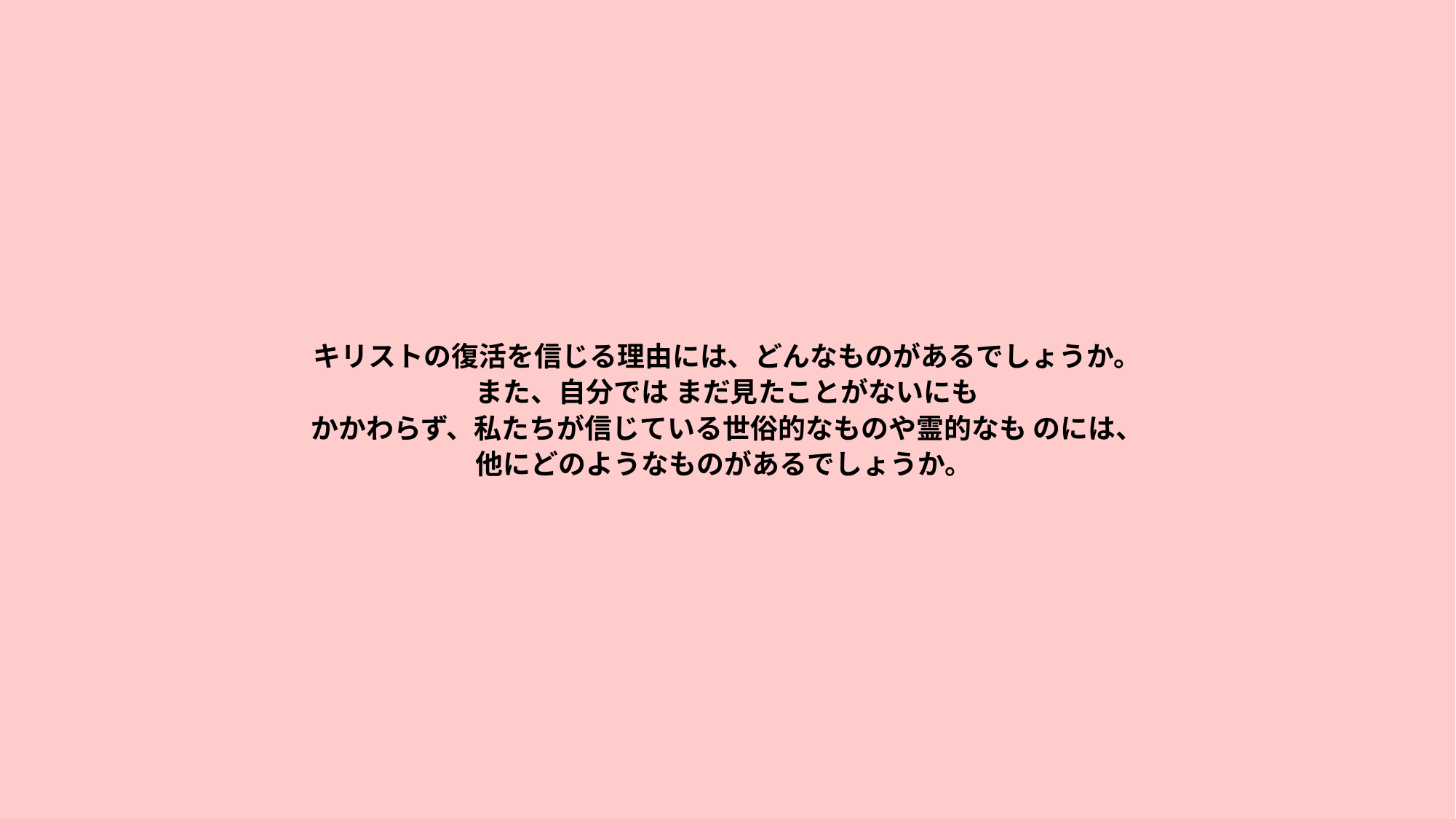

# キリストの復活を信じる理由には、どんなものがあるでしょうか。 また、自分では まだ見たことがないにも かかわらず、私たちが信じている世俗的なものや霊的なも のには、 他にどのようなものがあるでしょうか。